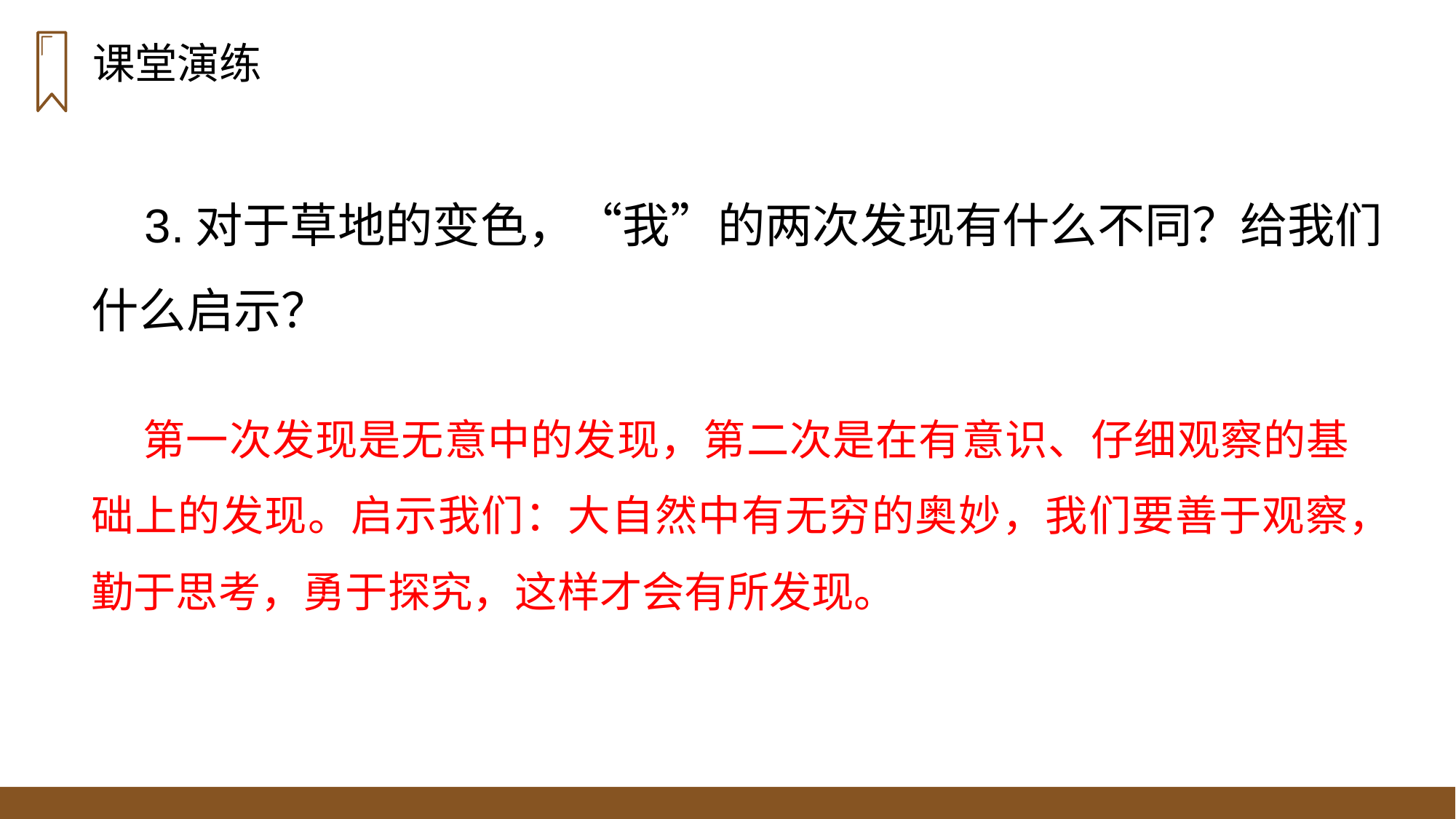

课堂演练
    3.对于草地的变色，“我”的两次发现有什么不同？给我们什么启示？

    第一次发现是无意中的发现，第二次是在有意识、仔细观察的基础上的发现。启示我们：大自然中有无穷的奥妙，我们要善于观察，勤于思考，勇于探究，这样才会有所发现。